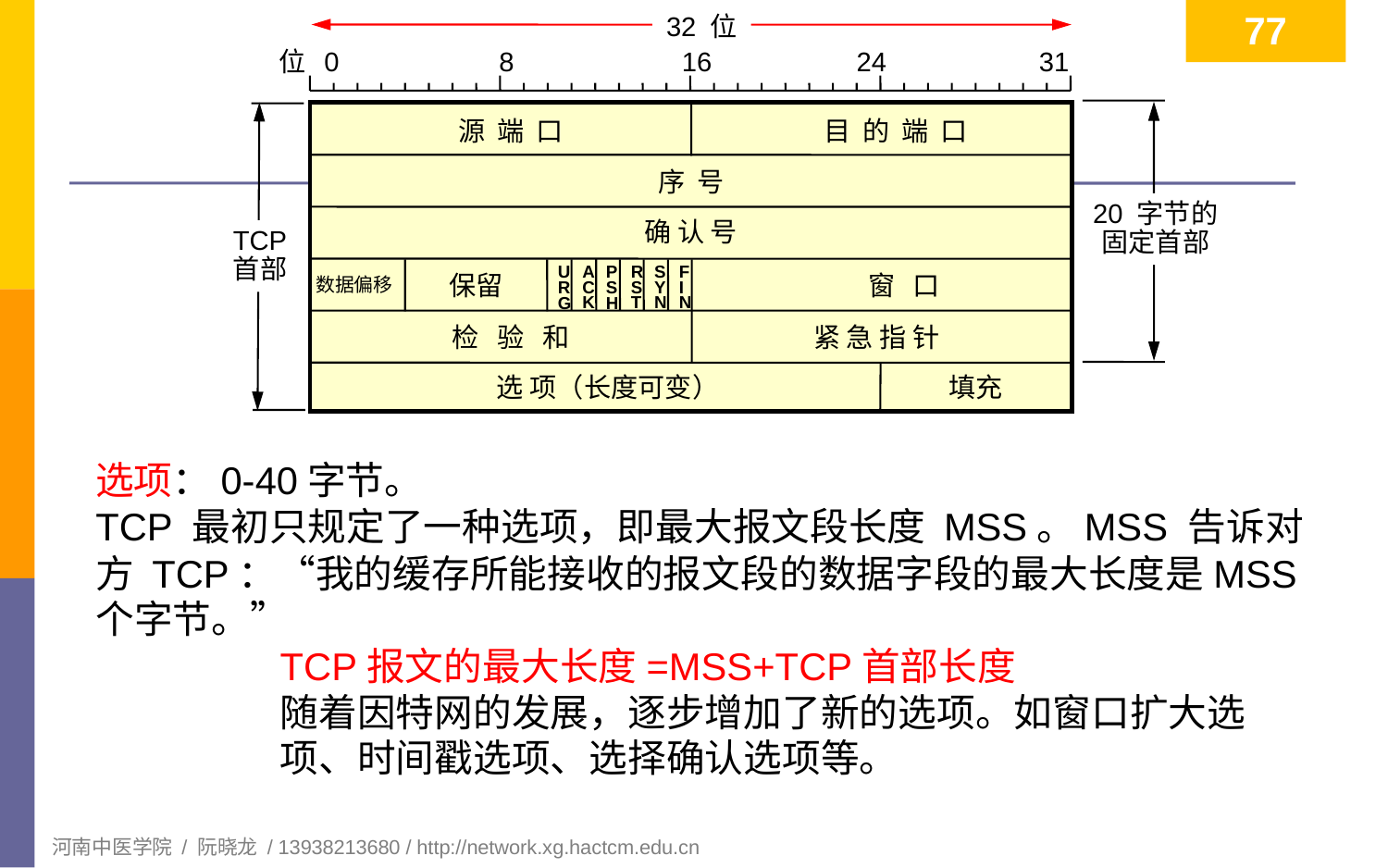

77
32 位

位  0                     8                      16                   24                    31

源  端  口
目  的  端  口

序  号
20 字节的
固定首部

确 认 号
TCP
首部
S
Y
N

F
I
N
A
C
K
R
S
T

U
R
G
P
S
H

窗   口
保留
数据偏移

检   验   和
紧 急 指 针

填充

选 项（长度可变）

选项：0-40字节。
TCP 最初只规定了一种选项，即最大报文段长度 MSS。MSS 告诉对方 TCP：“我的缓存所能接收的报文段的数据字段的最大长度是MSS个字节。”
TCP报文的最大长度=MSS+TCP首部长度
随着因特网的发展，逐步增加了新的选项。如窗口扩大选项、时间戳选项、选择确认选项等。